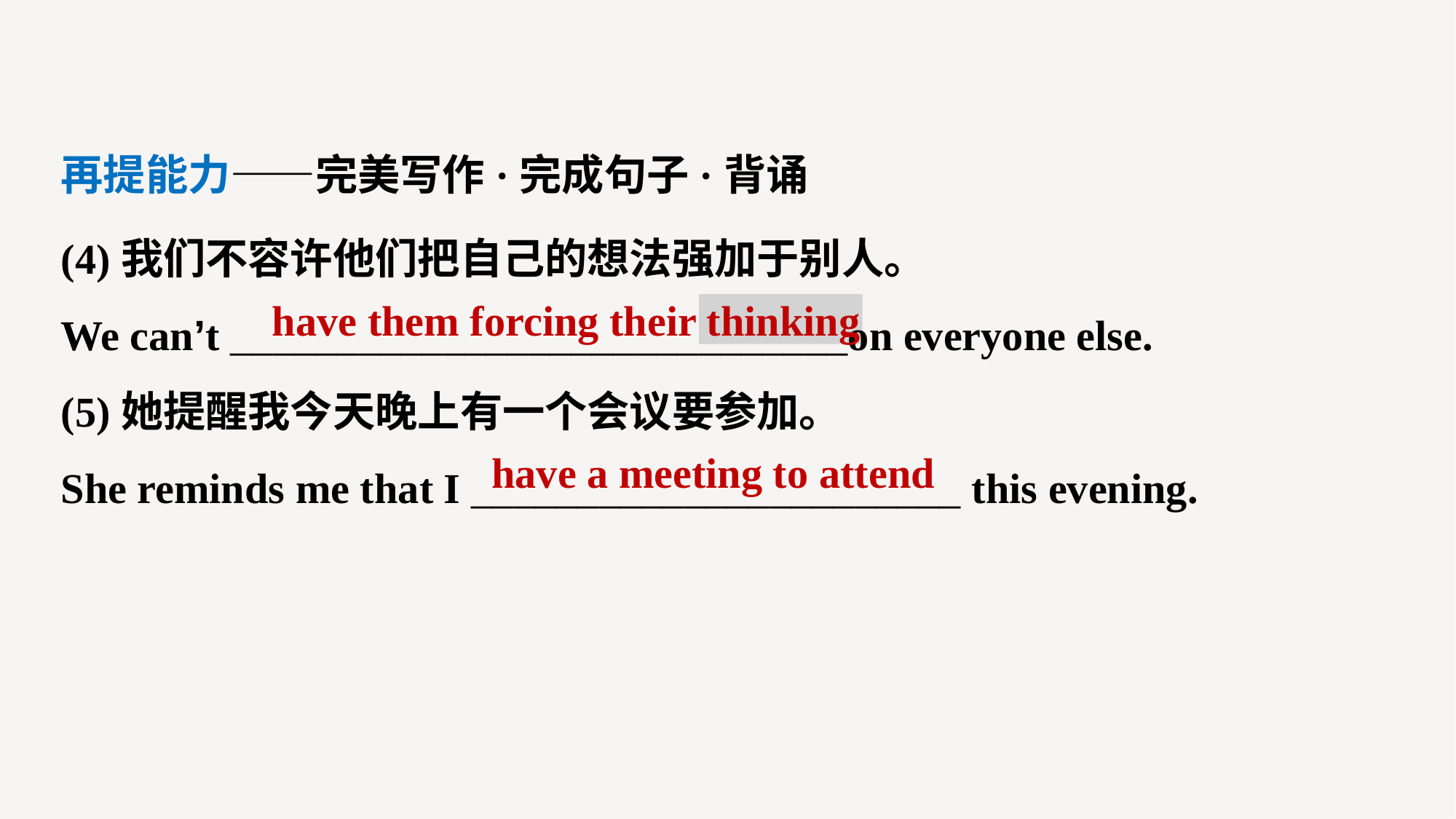

再提能力——完美写作·完成句子·背诵
(4)我们不容许他们把自己的想法强加于别人。
We can’t _____________________________on everyone else.
(5)她提醒我今天晚上有一个会议要参加。
She reminds me that I _______________________ this evening.
have them forcing their thinking

have a meeting to attend